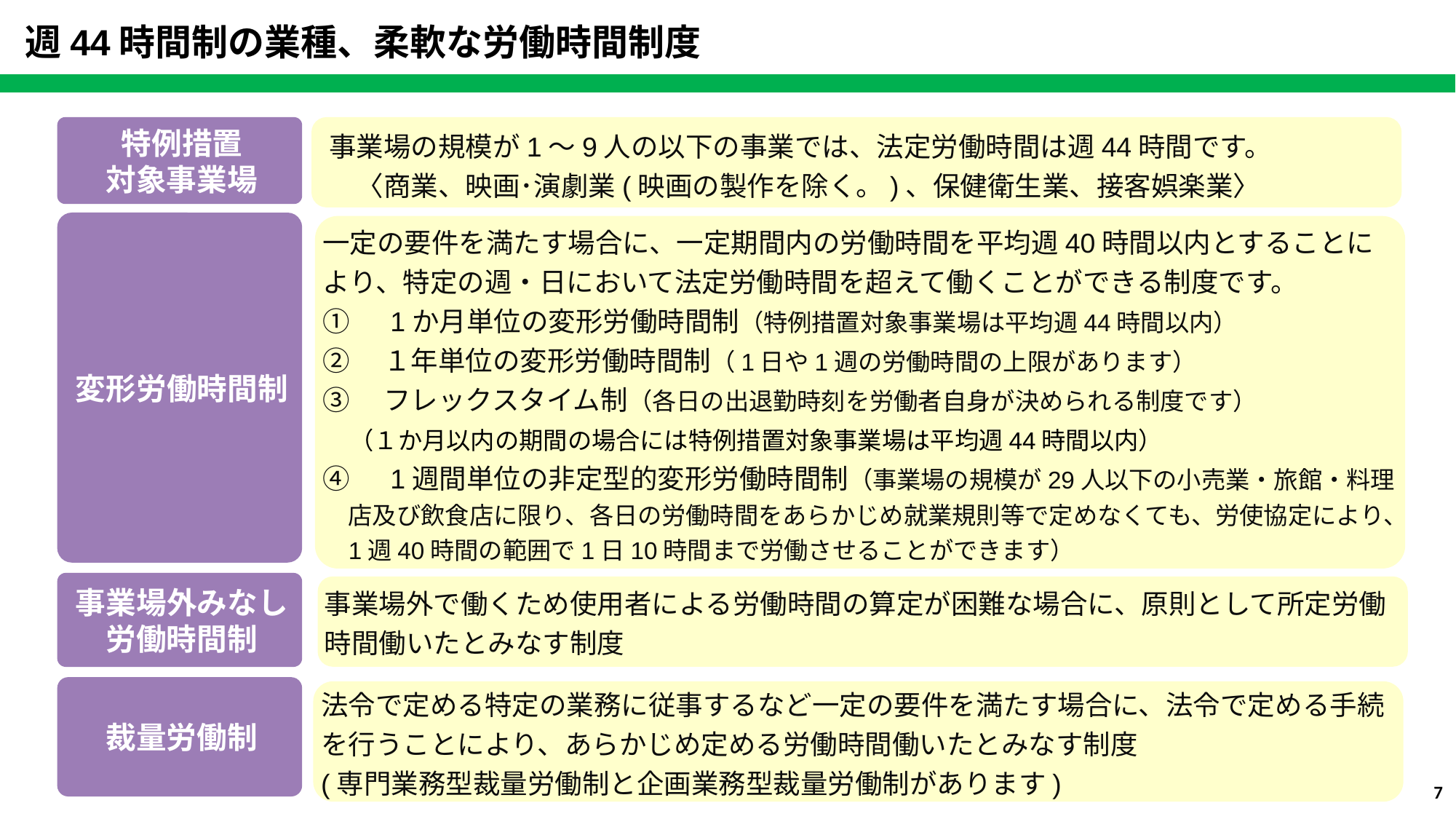

週44時間制の業種、柔軟な労働時間制度

特例措置
対象事業場

事業場の規模が1～9人の以下の事業では、法定労働時間は週44時間です。
　〈商業、映画･演劇業(映画の製作を除く。)、保健衛生業、接客娯楽業〉
変形労働時間制
一定の要件を満たす場合に、一定期間内の労働時間を平均週40時間以内とすることにより、特定の週・日において法定労働時間を超えて働くことができる制度です。
①　1か月単位の変形労働時間制（特例措置対象事業場は平均週44時間以内）
②　１年単位の変形労働時間制（1日や1週の労働時間の上限があります）
③　フレックスタイム制（各日の出退勤時刻を労働者自身が決められる制度です）
　（１か月以内の期間の場合には特例措置対象事業場は平均週44時間以内）
④　1週間単位の非定型的変形労働時間制（事業場の規模が29人以下の小売業・旅館・料理店及び飲食店に限り、各日の労働時間をあらかじめ就業規則等で定めなくても、労使協定により、1週40時間の範囲で1日10時間まで労働させることができます）

事業場外みなし労働時間制
事業場外で働くため使用者による労働時間の算定が困難な場合に、原則として所定労働時間働いたとみなす制度

法令で定める特定の業務に従事するなど一定の要件を満たす場合に、法令で定める手続を行うことにより、あらかじめ定める労働時間働いたとみなす制度
(専門業務型裁量労働制と企画業務型裁量労働制があります)
裁量労働制

7